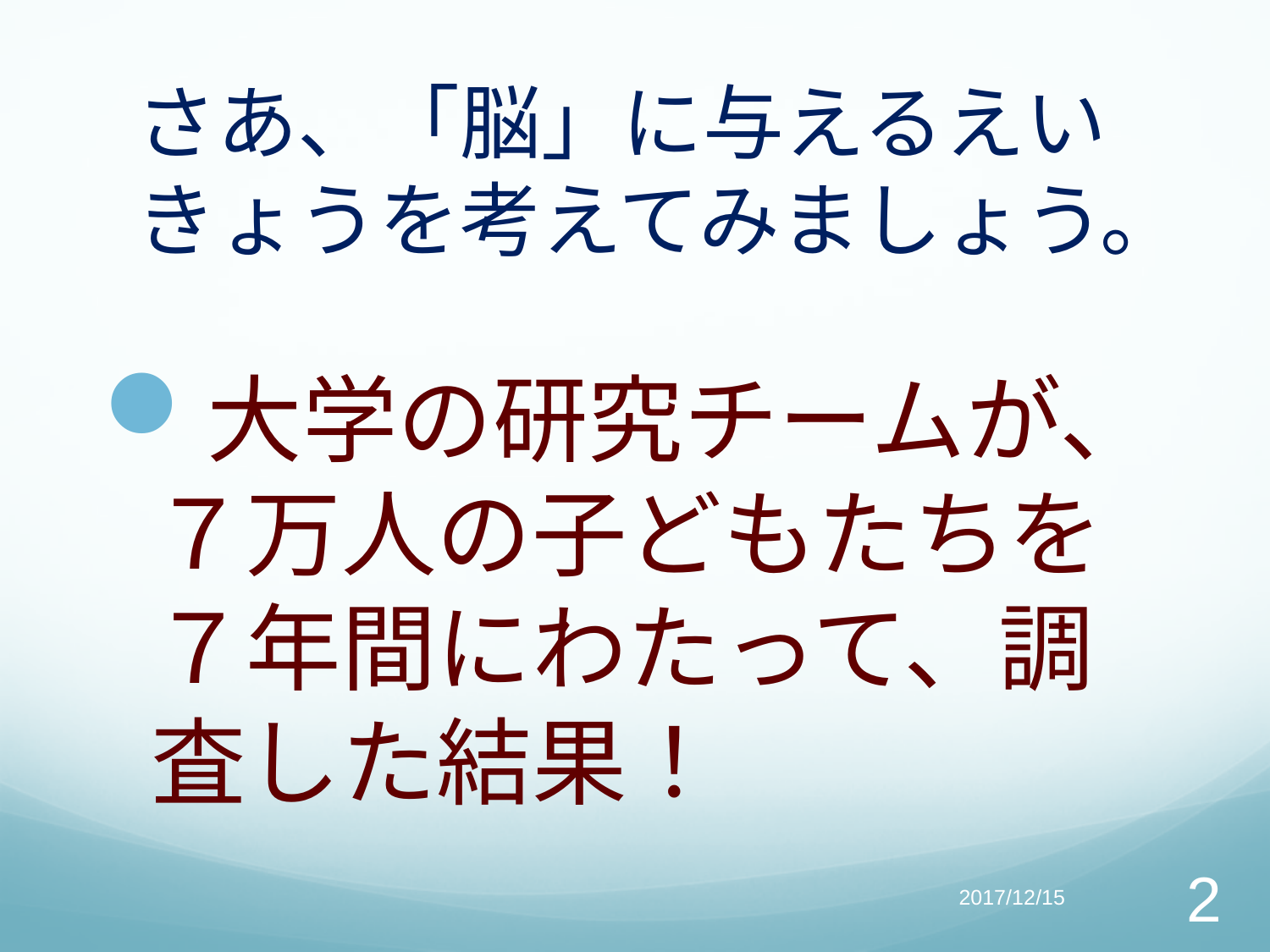

# さあ、「脳」に与えるえいきょうを考えてみましょう。
大学の研究チームが、７万人の子どもたちを７年間にわたって、調査した結果！
2017/12/15
2